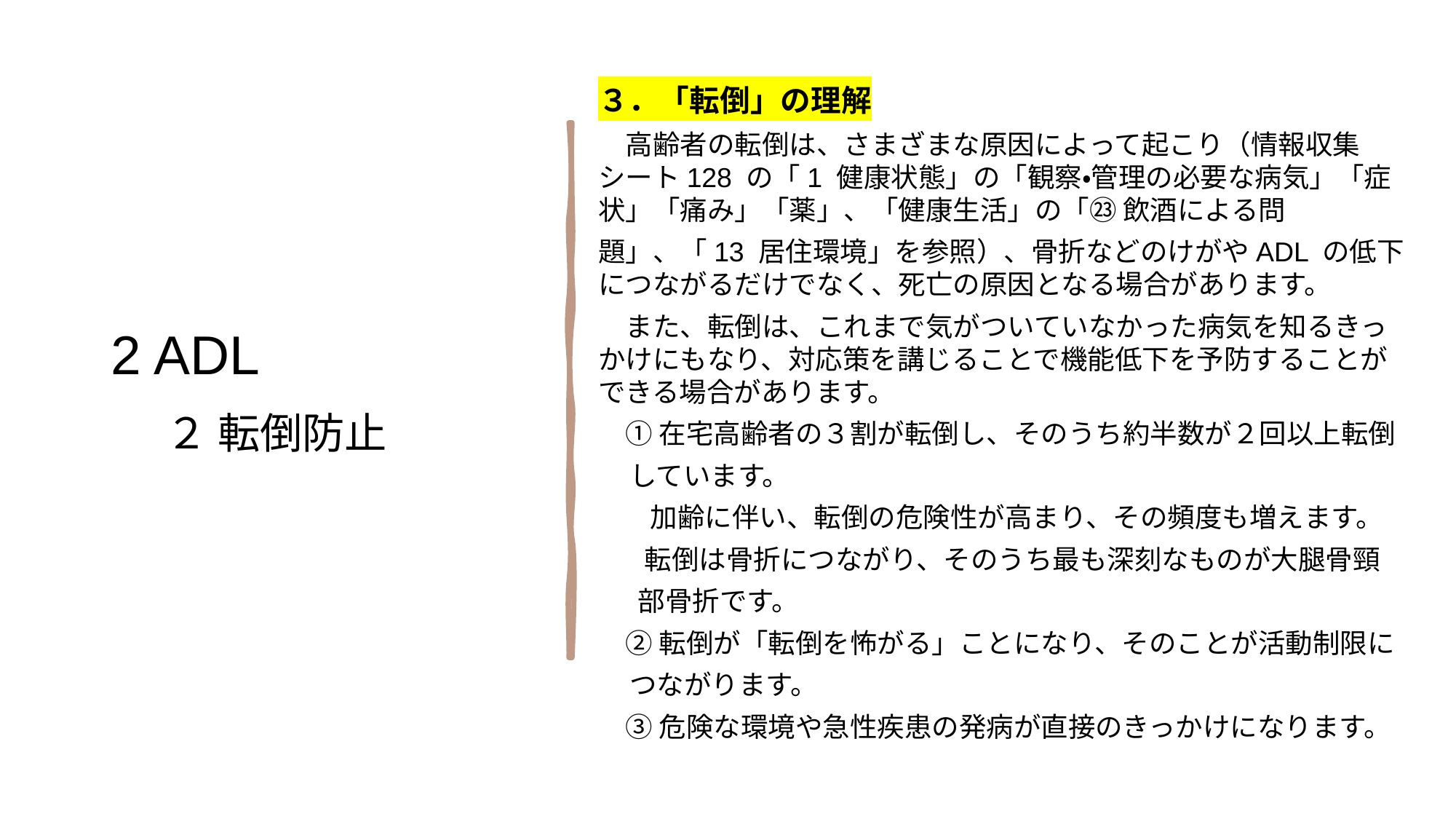

３．「転倒」の理解
　高齢者の転倒は、さまざまな原因によって起こり（情報収集シート128 の「1 健康状態」の「観察・管理の必要な病気」「症状」「痛み」「薬」、「健康生活」の「㉓ 飲酒による問
題」、「13 居住環境」を参照）、骨折などのけがやADL の低下につながるだけでなく、死亡の原因となる場合があります。
　また、転倒は、これまで気がついていなかった病気を知るきっかけにもなり、対応策を講じることで機能低下を予防することができる場合があります。
　① 在宅高齢者の３割が転倒し、そのうち約半数が２回以上転倒
    しています。
　    加齢に伴い、転倒の危険性が高まり、その頻度も増えます。
 　 転倒は骨折につながり、そのうち最も深刻なものが大腿骨頸
　  部骨折です。
　② 転倒が「転倒を怖がる」ことになり、そのことが活動制限に
    つながります。
　③ 危険な環境や急性疾患の発病が直接のきっかけになります。
2 ADL
　２ 転倒防止